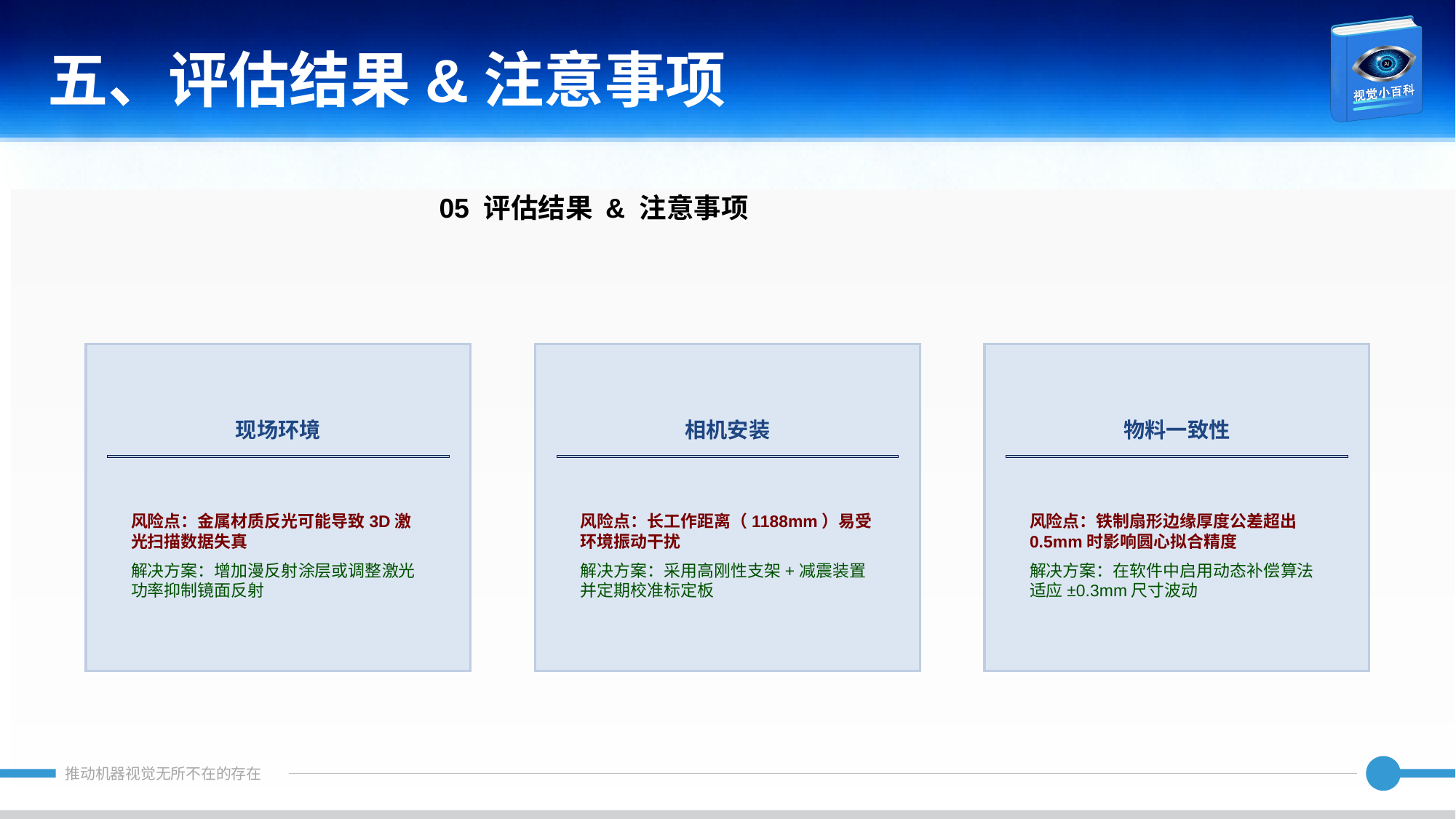

五、评估结果&注意事项

05 评估结果 & 注意事项

现场环境

相机安装

物料一致性

风险点：金属材质反光可能导致3D激光扫描数据失真
解决方案：增加漫反射涂层或调整激光功率抑制镜面反射

风险点：长工作距离（1188mm）易受环境振动干扰
解决方案：采用高刚性支架+减震装置并定期校准标定板

风险点：铁制扇形边缘厚度公差超出0.5mm时影响圆心拟合精度
解决方案：在软件中启用动态补偿算法适应±0.3mm尺寸波动
11